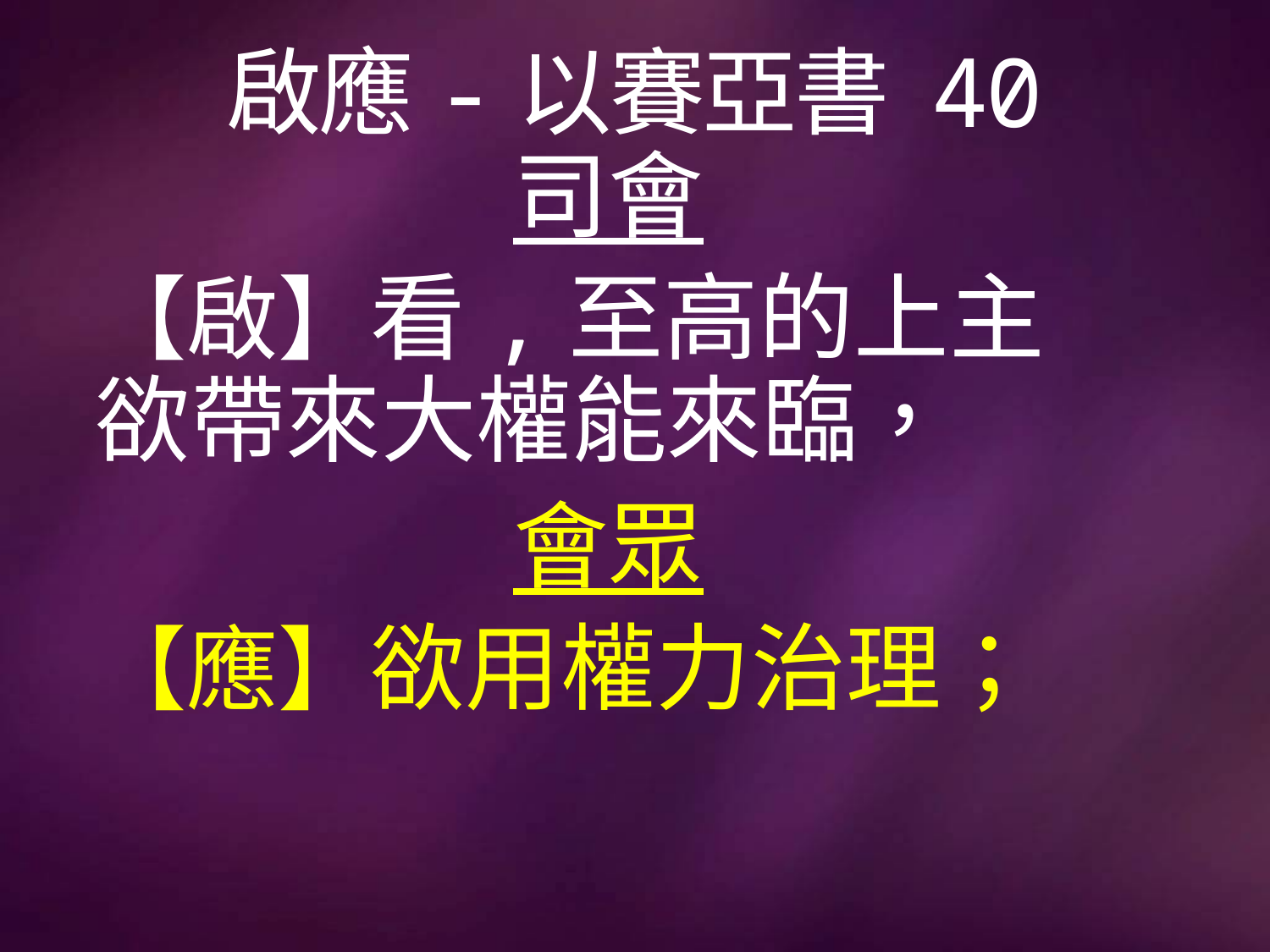

# 啟應-以賽亞書 40
司會
【啟】看,至高的上主欲帶來大權能來臨，

會眾
【應】欲用權力治理；